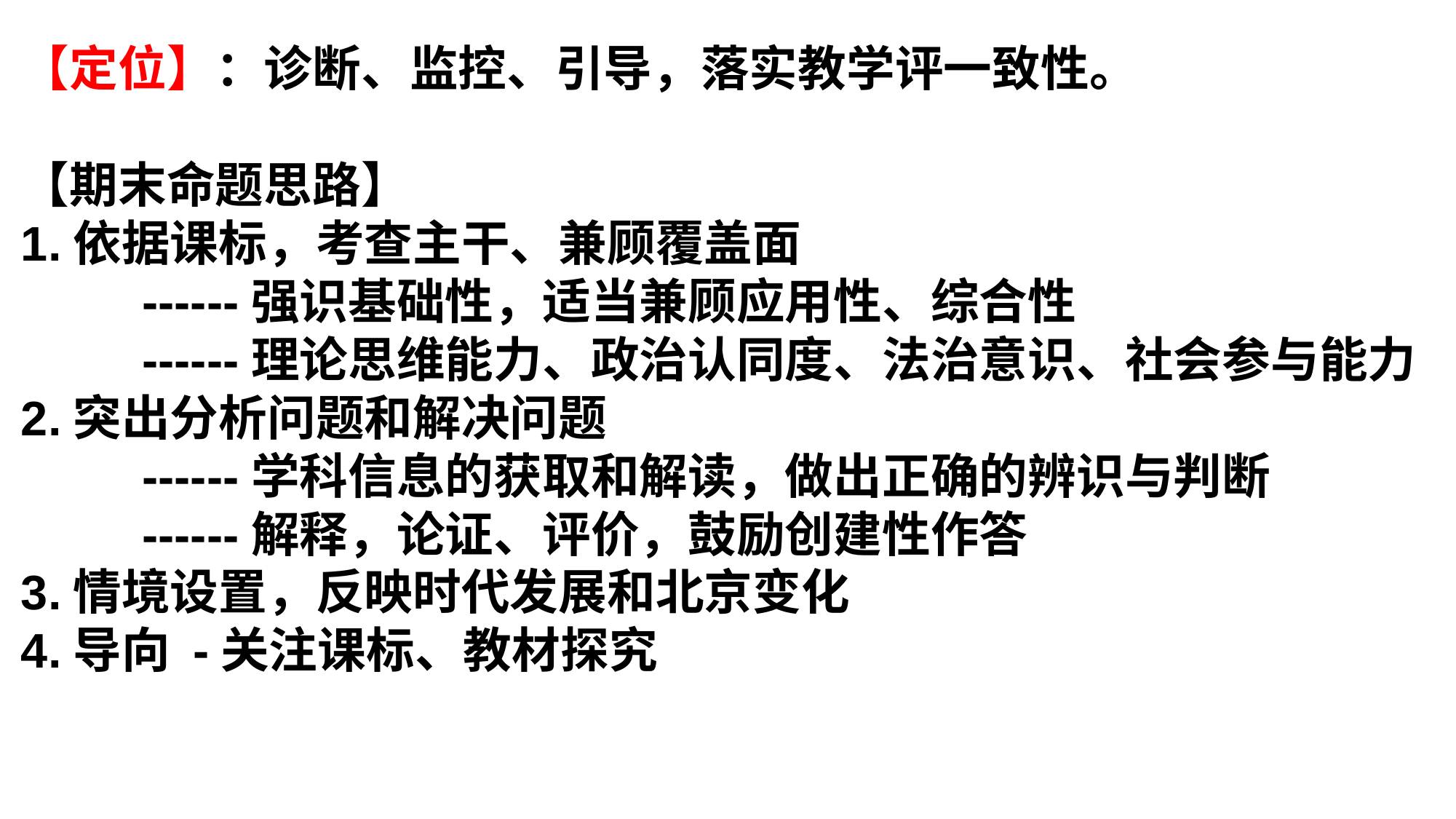

【定位】：诊断、监控、引导，落实教学评一致性。

【期末命题思路】
1.依据课标，考查主干、兼顾覆盖面
         ------强识基础性，适当兼顾应用性、综合性
         ------理论思维能力、政治认同度、法治意识、社会参与能力
2.突出分析问题和解决问题
         ------学科信息的获取和解读，做出正确的辨识与判断
         ------解释，论证、评价，鼓励创建性作答
3.情境设置，反映时代发展和北京变化
4.导向 -关注课标、教材探究